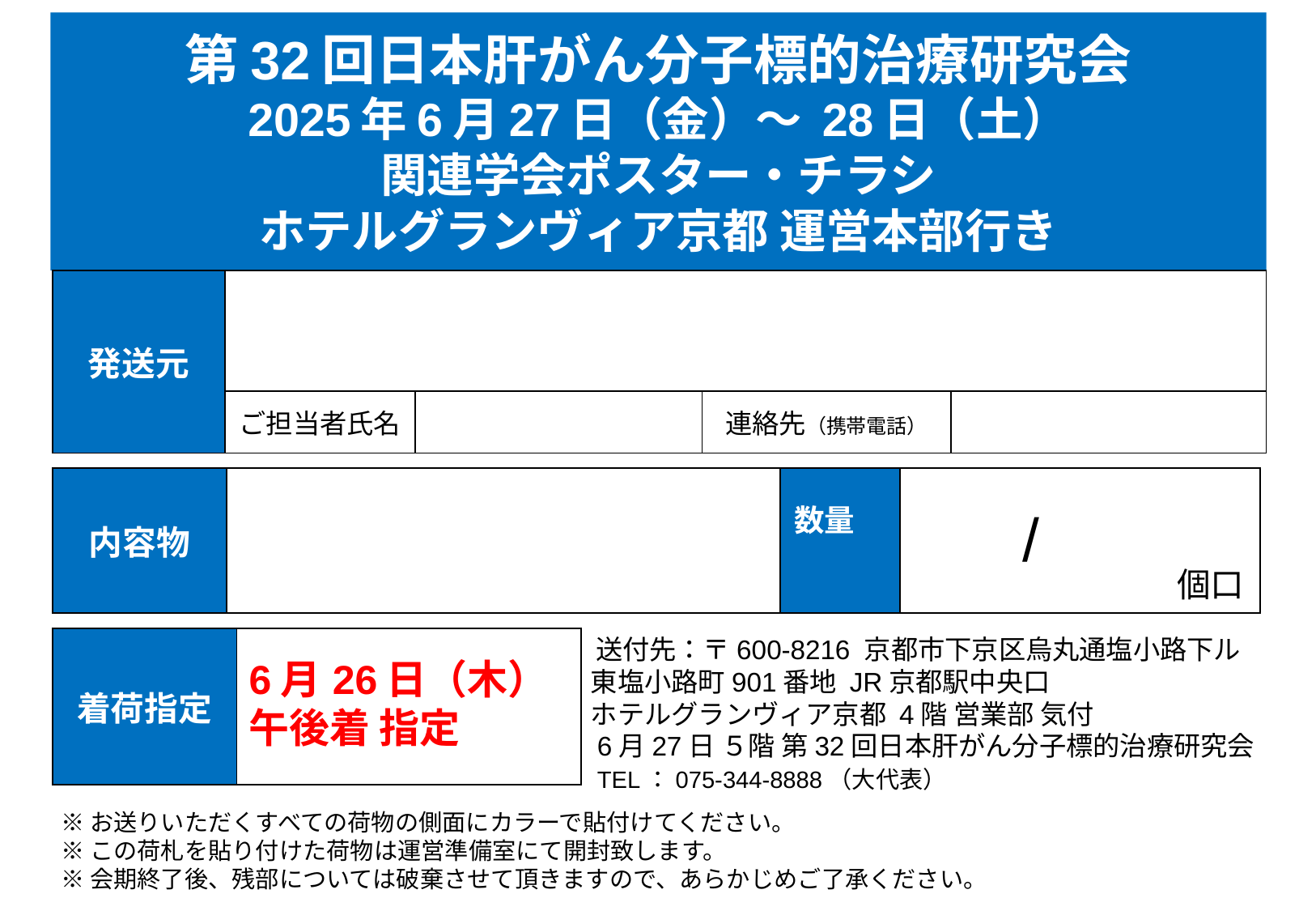

# 第32回日本肝がん分子標的治療研究会 2025年6月27日（金）～ 28日（土） 関連学会ポスター・チラシ ホテルグランヴィア京都 運営本部行き
| 発送元 |  |  |  |  |
| --- | --- | --- | --- | --- |
|  | ご担当者氏名 |  | 連絡先（携帯電話） |  |
| 内容物 |  | 数量 |  | / |  | 個口 |
| --- | --- | --- | --- | --- | --- | --- |
 送付先：〒600-8216 京都市下京区烏丸通塩小路下ル
 東塩小路町901番地 JR京都駅中央口
 ホテルグランヴィア京都 4階 営業部 気付　
 6月27日 ５階 第32回日本肝がん分子標的治療研究会
 TEL：075-344-8888（大代表）
| 着荷指定 | 6月26日（木）午後着 指定 |
| --- | --- |
※お送りいただくすべての荷物の側面にカラーで貼付けてください。
※この荷札を貼り付けた荷物は運営準備室にて開封致します。
※会期終了後、残部については破棄させて頂きますので、あらかじめご了承ください。